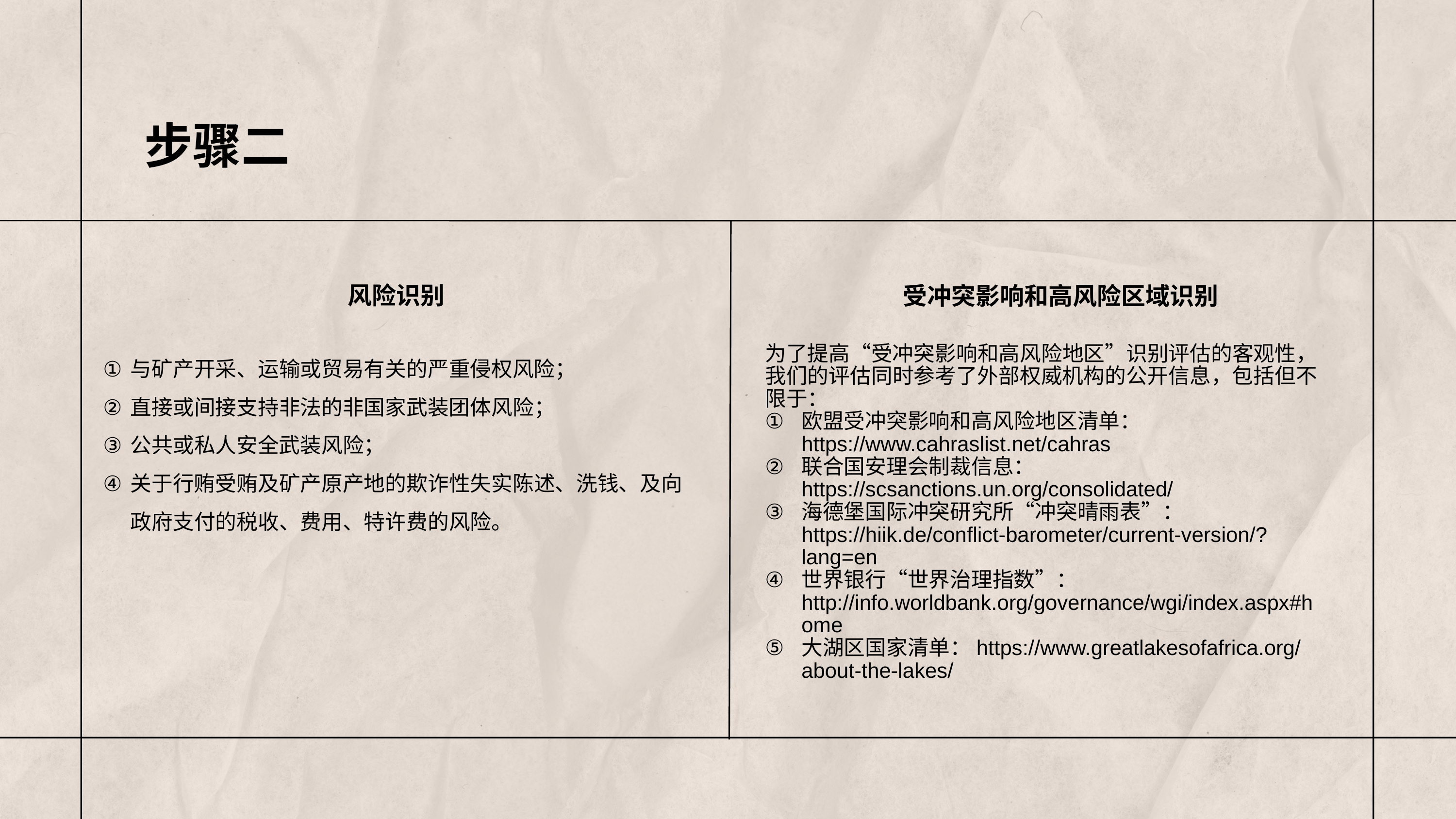

步骤二

风险识别
受冲突影响和高风险区域识别
与矿产开采、运输或贸易有关的严重侵权风险；
直接或间接支持非法的非国家武装团体风险；
公共或私人安全武装风险；
关于行贿受贿及矿产原产地的欺诈性失实陈述、洗钱、及向政府支付的税收、费用、特许费的风险。
为了提高“受冲突影响和高风险地区”识别评估的客观性，我们的评估同时参考了外部权威机构的公开信息，包括但不限于：
欧盟受冲突影响和高风险地区清单： https://www.cahraslist.net/cahras
联合国安理会制裁信息： https://scsanctions.un.org/consolidated/
海德堡国际冲突研究所“冲突晴雨表”： https://hiik.de/conflict-barometer/current-version/?lang=en
世界银行“世界治理指数”： http://info.worldbank.org/governance/wgi/index.aspx#home
大湖区国家清单：https://www.greatlakesofafrica.org/about-the-lakes/